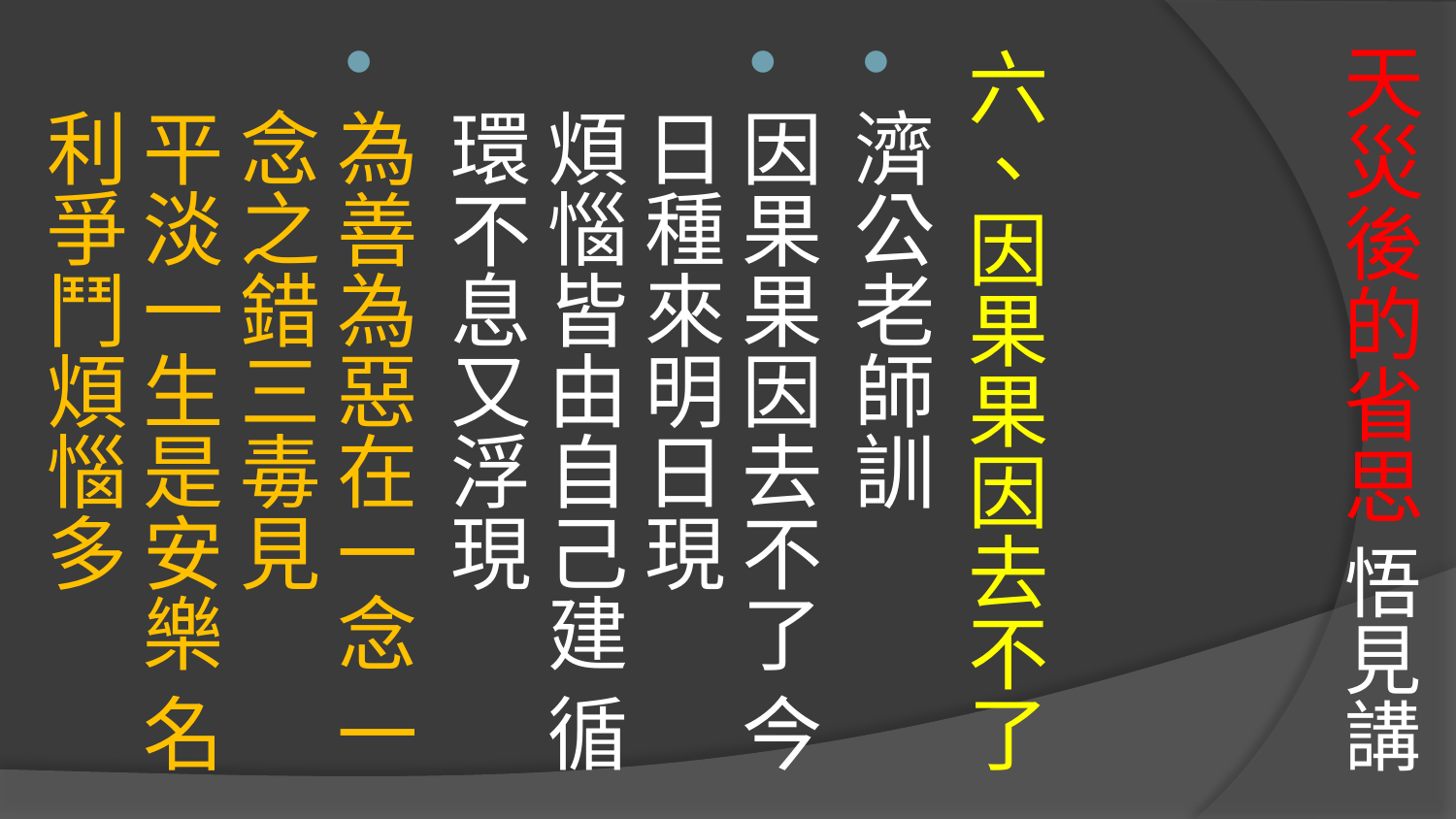

# 天災後的省思 悟見講
六、因果果因去不了
濟公老師訓
因果果因去不了 今日種來明日現 
煩惱皆由自己建 循環不息又浮現
為善為惡在一念 一念之錯三毒見 
平淡一生是安樂 名利爭鬥煩惱多